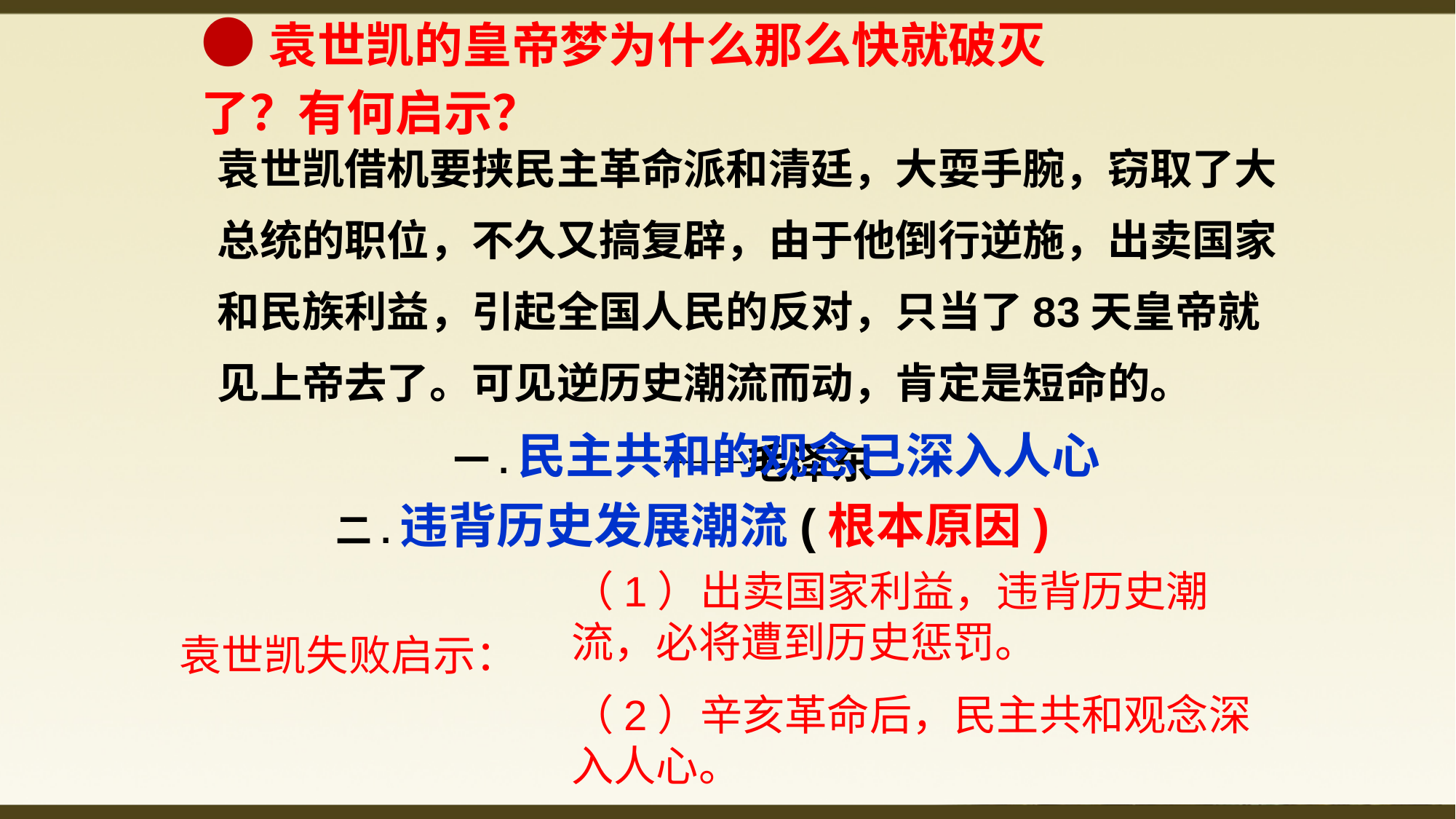

●袁世凯的皇帝梦为什么那么快就破灭了？有何启示？
袁世凯借机要挟民主革命派和清廷，大耍手腕，窃取了大总统的职位，不久又搞复辟，由于他倒行逆施，出卖国家和民族利益，引起全国人民的反对，只当了83天皇帝就见上帝去了。可见逆历史潮流而动，肯定是短命的。                                                        ——毛泽东
一.民主共和的观念已深入人心
二.违背历史发展潮流(根本原因)
（1）出卖国家利益，违背历史潮流，必将遭到历史惩罚。
（2）辛亥革命后，民主共和观念深入人心。
袁世凯失败启示：